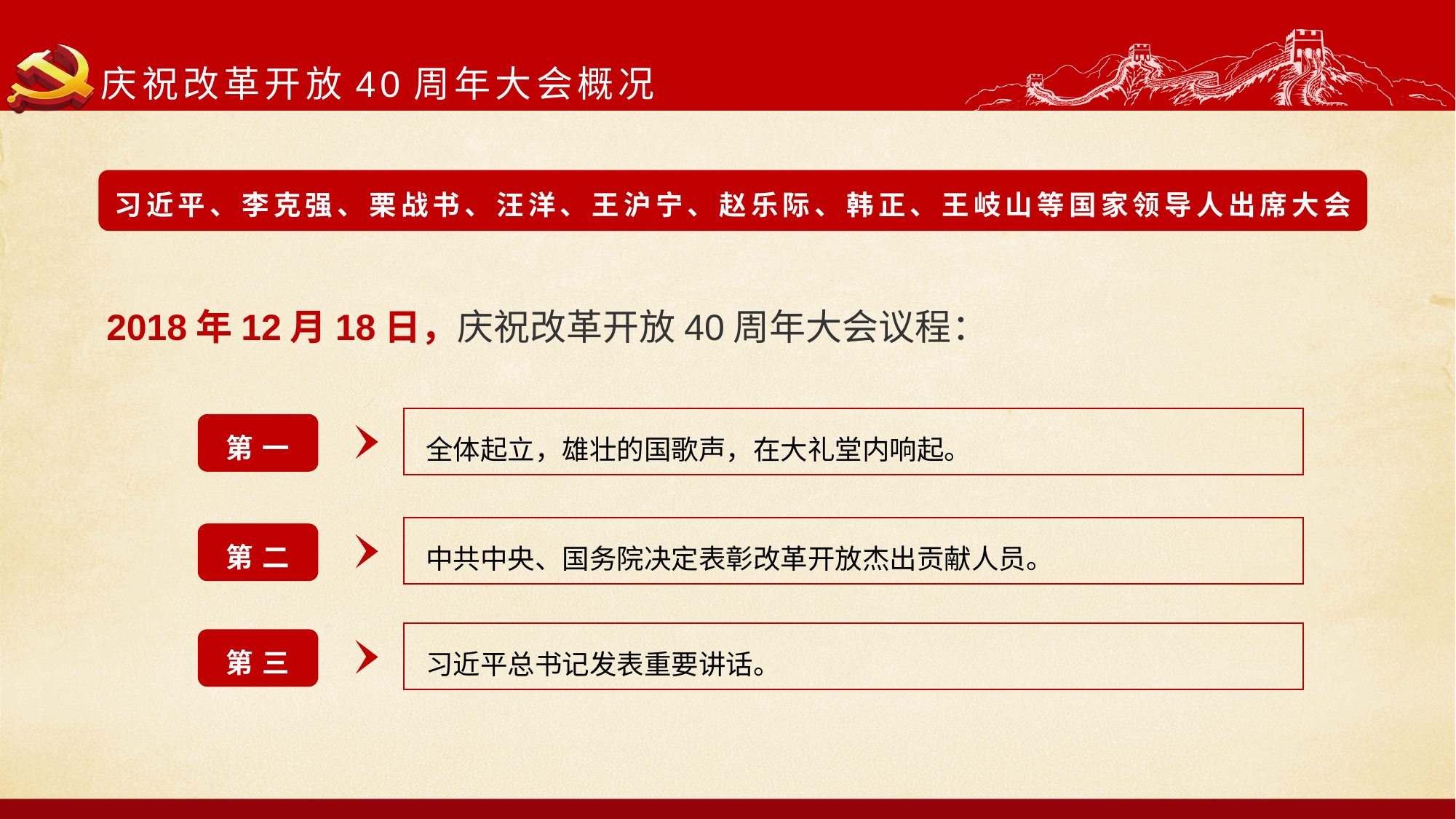

庆祝改革开放40周年大会概况

习近平、李克强、栗战书、汪洋、王沪宁、赵乐际、韩正、王岐山等国家领导人出席大会
2018年12月18日，庆祝改革开放40周年大会议程：

全体起立，雄壮的国歌声，在大礼堂内响起。

第一

中共中央、国务院决定表彰改革开放杰出贡献人员。

第二

习近平总书记发表重要讲话。

第三